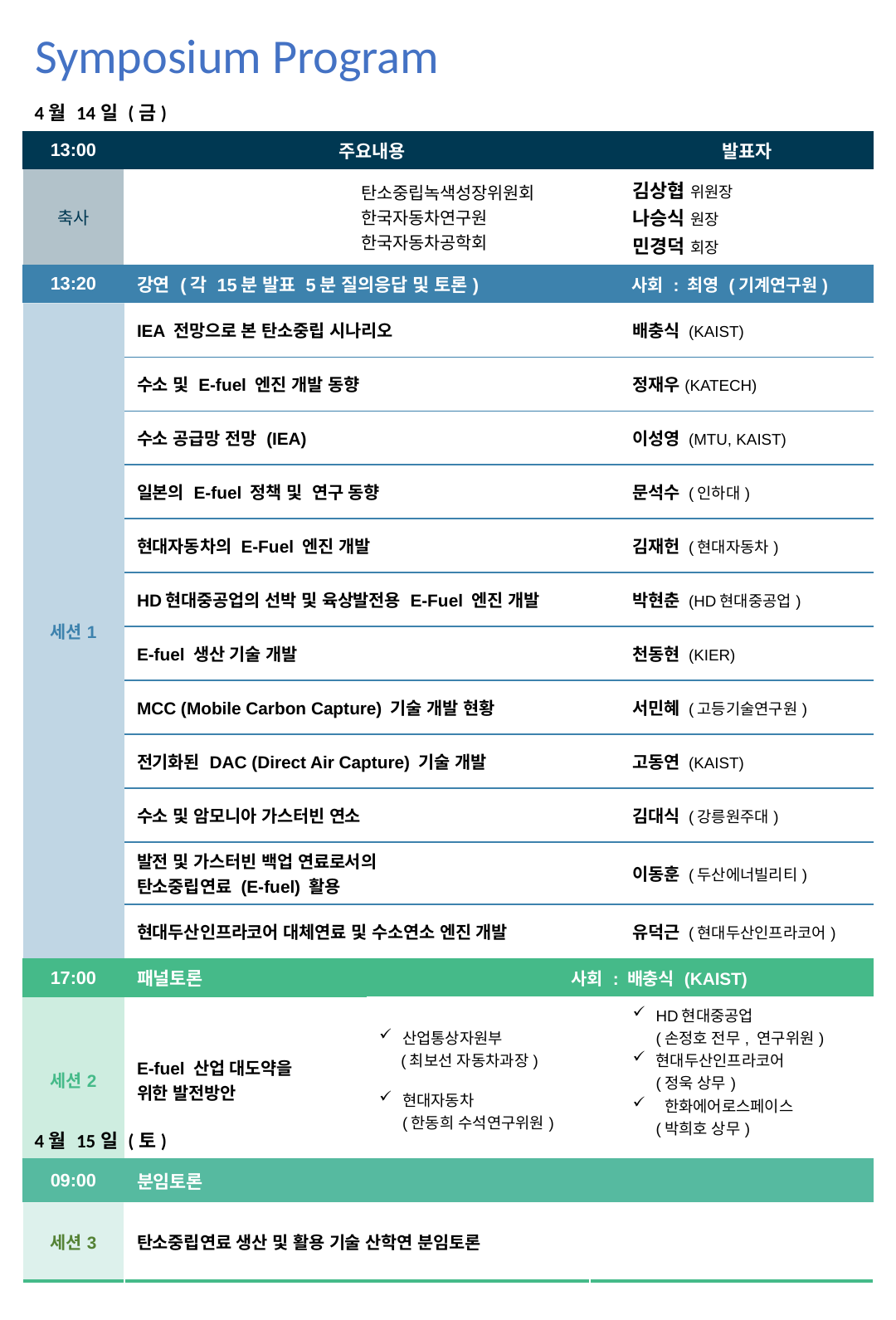

Symposium Program
4월 14일 (금)
| 13:00 | 주요내용 |  | 발표자 |
| --- | --- | --- | --- |
| 축사 | 탄소중립녹색성장위원회 한국자동차연구원 한국자동차공학회 | 탄소중립녹색성장위원회 김상협 위원장 한국자동차연구원 나승식 원장 한국자동차공학회 민경덕 회장 | 김상협 위원장 나승식 원장 민경덕 회장 |
| 13:20 | 강연 (각 15분 발표 5분 질의응답 및 토론) 사회 : 최영 (기계연구원) |  |  |
| 세션1 | IEA 전망으로 본 탄소중립 시나리오 |  | 배충식 (KAIST) |
|  | 수소 및 E-fuel 엔진 개발 동향 |  | 정재우(KATECH) |
|  | 수소 공급망 전망 (IEA) |  | 이성영 (MTU, KAIST) |
|  | 일본의 E-fuel 정책 및 연구 동향 |  | 문석수 (인하대) |
|  | 현대자동차의 E-Fuel 엔진 개발 |  | 김재헌 (현대자동차) |
|  | HD현대중공업의 선박 및 육상발전용 E-Fuel 엔진 개발 |  | 박현춘 (HD현대중공업) |
|  | E-fuel 생산 기술 개발 |  | 천동현 (KIER) |
|  | MCC (Mobile Carbon Capture) 기술 개발 현황 |  | 서민혜 (고등기술연구원) |
|  | 전기화된 DAC (Direct Air Capture) 기술 개발 |  | 고동연 (KAIST) |
|  | 수소 및 암모니아 가스터빈 연소 |  | 김대식 (강릉원주대) |
|  | 발전 및 가스터빈 백업 연료로서의 탄소중립연료 (E-fuel) 활용 |  | 이동훈 (두산에너빌리티) |
|  | 현대두산인프라코어 대체연료 및 수소연소 엔진 개발 |  | 유덕근 (현대두산인프라코어) |
| 17:00 | 패널토론 사회 : 배충식 (KAIST) |  |  |
| 세션2 | E-fuel 산업 대도약을 위한 발전방안 | 산업통상자원부 (최보선 자동차과장) 현대자동차 (한동희 수석연구위원) | HD현대중공업 (손정호 전무, 연구위원) 현대두산인프라코어 (정욱 상무) 한화에어로스페이스 (박희호 상무) |
4월 15일 (토)
| 09:00 | 분임토론 |  |
| --- | --- | --- |
| 세션3 | 탄소중립연료 생산 및 활용 기술 산학연 분임토론 |  |